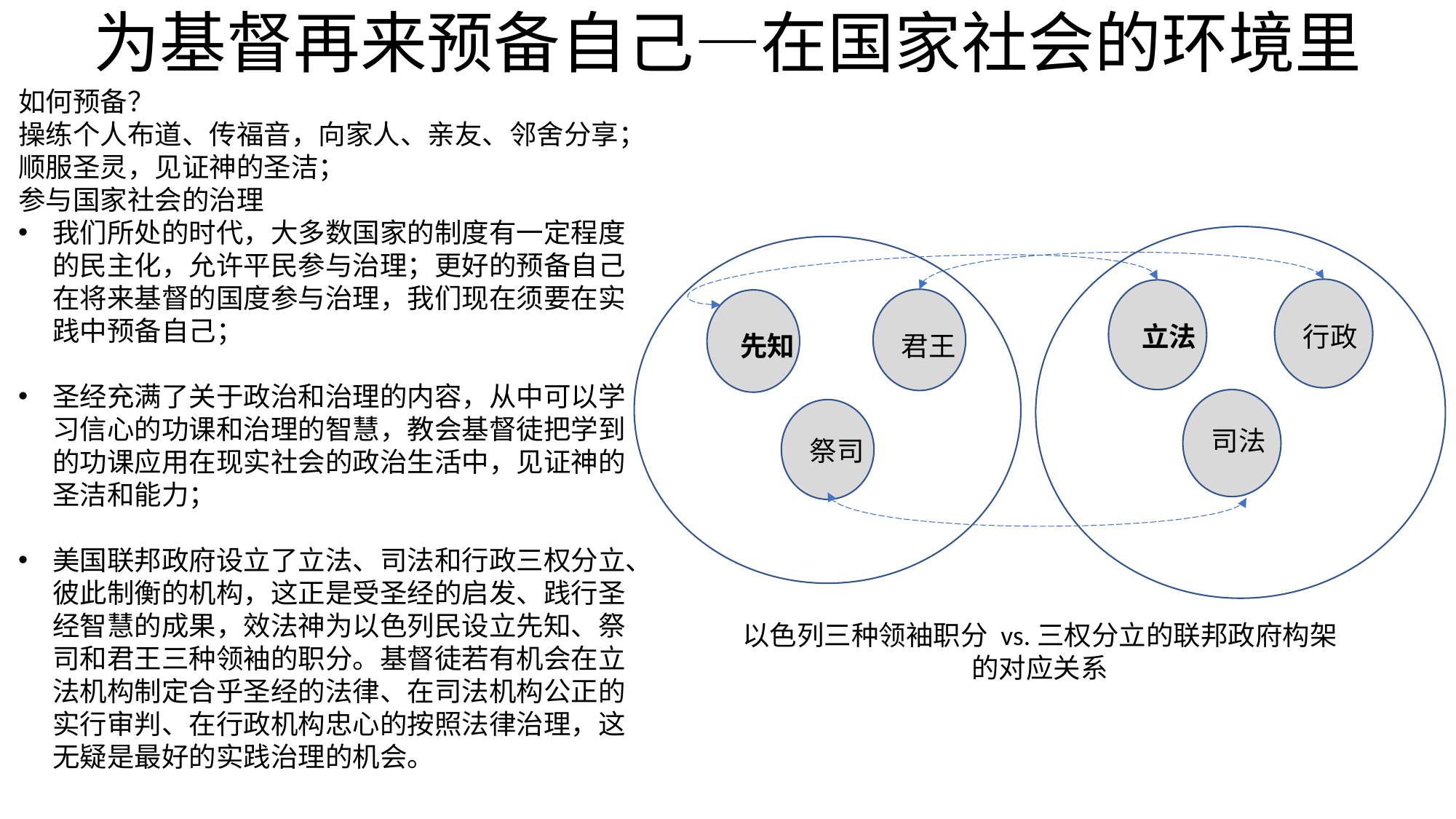

# 为基督再来预备自己—在国家社会的环境里
如何预备？
操练个人布道、传福音，向家人、亲友、邻舍分享；
顺服圣灵，见证神的圣洁；
参与国家社会的治理
我们所处的时代，大多数国家的制度有一定程度的民主化，允许平民参与治理；更好的预备自己在将来基督的国度参与治理，我们现在须要在实践中预备自己；

圣经充满了关于政治和治理的内容，从中可以学习信心的功课和治理的智慧，教会基督徒把学到的功课应用在现实社会的政治生活中，见证神的圣洁和能力；

美国联邦政府设立了立法、司法和行政三权分立、彼此制衡的机构，这正是受圣经的启发、践行圣经智慧的成果，效法神为以色列民设立先知、祭司和君王三种领袖的职分。基督徒若有机会在立法机构制定合乎圣经的法律、在司法机构公正的实行审判、在行政机构忠心的按照法律治理，这无疑是最好的实践治理的机会。

立法
行政
先知
君王

司法
祭司
以色列三种领袖职分 vs.三权分立的联邦政府构架
的对应关系